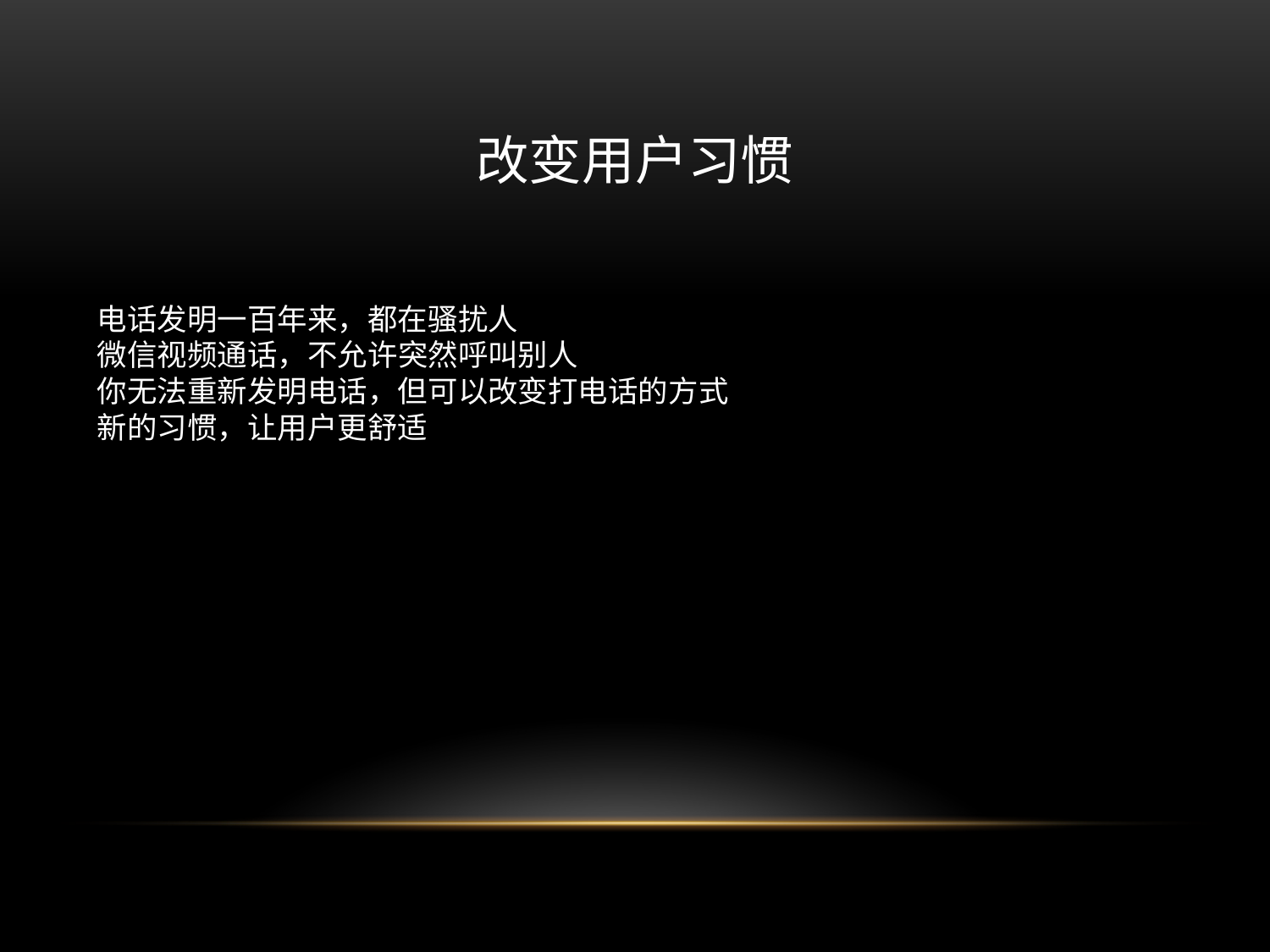

# 改变用户习惯

电话发明一百年来，都在骚扰人
微信视频通话，不允许突然呼叫别人
你无法重新发明电话，但可以改变打电话的方式
新的习惯，让用户更舒适